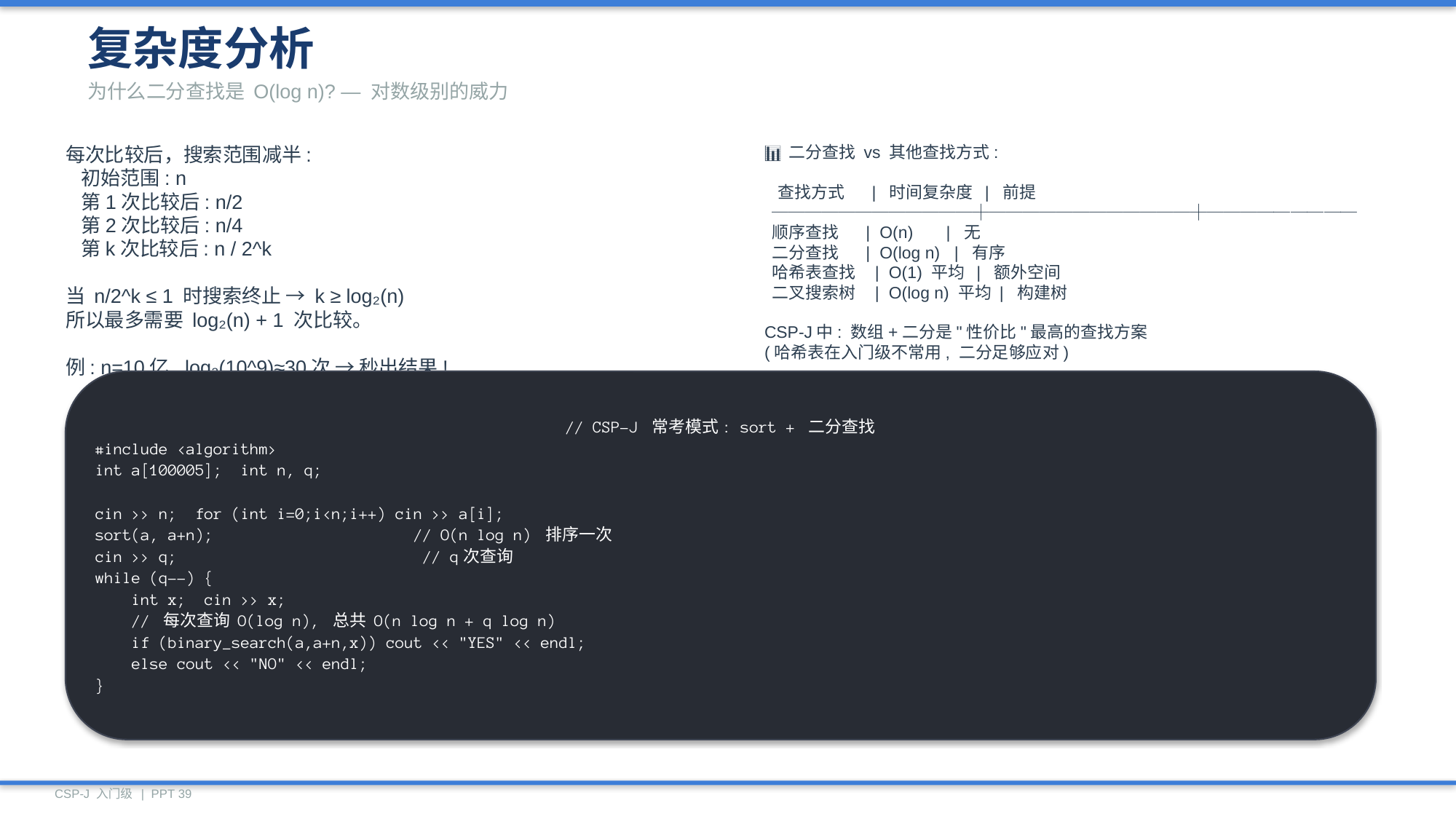

复杂度分析
为什么二分查找是 O(log n)? — 对数级别的威力
每次比较后，搜索范围减半:
  初始范围: n
  第1次比较后: n/2
  第2次比较后: n/4
  第k次比较后: n / 2^k
当 n/2^k ≤ 1 时搜索终止 → k ≥ log₂(n)
所以最多需要 log₂(n) + 1 次比较。
例: n=10亿, log₂(10^9)≈30次 → 秒出结果!
📊 二分查找 vs 其他查找方式:
  查找方式      |  时间复杂度  |  前提
  ────────────┼────────────┼─────────
  顺序查找      |  O(n)       |  无
  二分查找      |  O(log n)   |  有序
  哈希表查找    |  O(1) 平均  |  额外空间
  二叉搜索树    |  O(log n) 平均 |  构建树
CSP-J中: 数组+二分是"性价比"最高的查找方案
(哈希表在入门级不常用, 二分足够应对)
// CSP-J 常考模式: sort + 二分查找
#include <algorithm>
int a[100005];  int n, q;

cin >> n;  for (int i=0;i<n;i++) cin >> a[i];
sort(a, a+n);                      // O(n log n) 排序一次
cin >> q;                           // q次查询
while (q--) {
    int x;  cin >> x;
    // 每次查询 O(log n), 总共 O(n log n + q log n)
    if (binary_search(a,a+n,x)) cout << "YES" << endl;
    else cout << "NO" << endl;
}

CSP-J 入门级  |  PPT 39